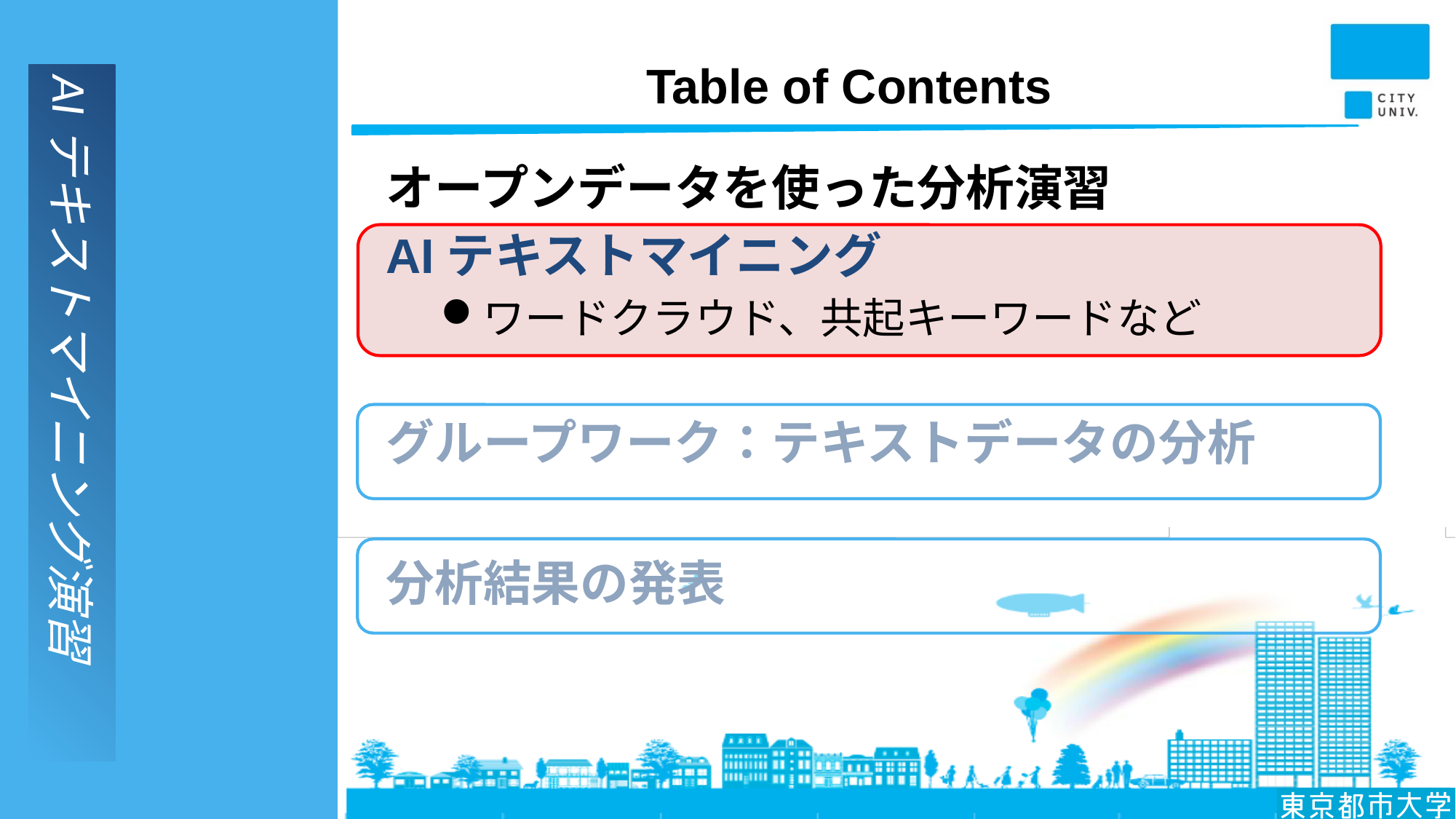

# Table of Contents
オープンデータを使った分析演習
AIテキストマイニング
ワードクラウド、共起キーワードなど

グループワーク：テキストデータの分析

分析結果の発表

AIテキストマイニング演習